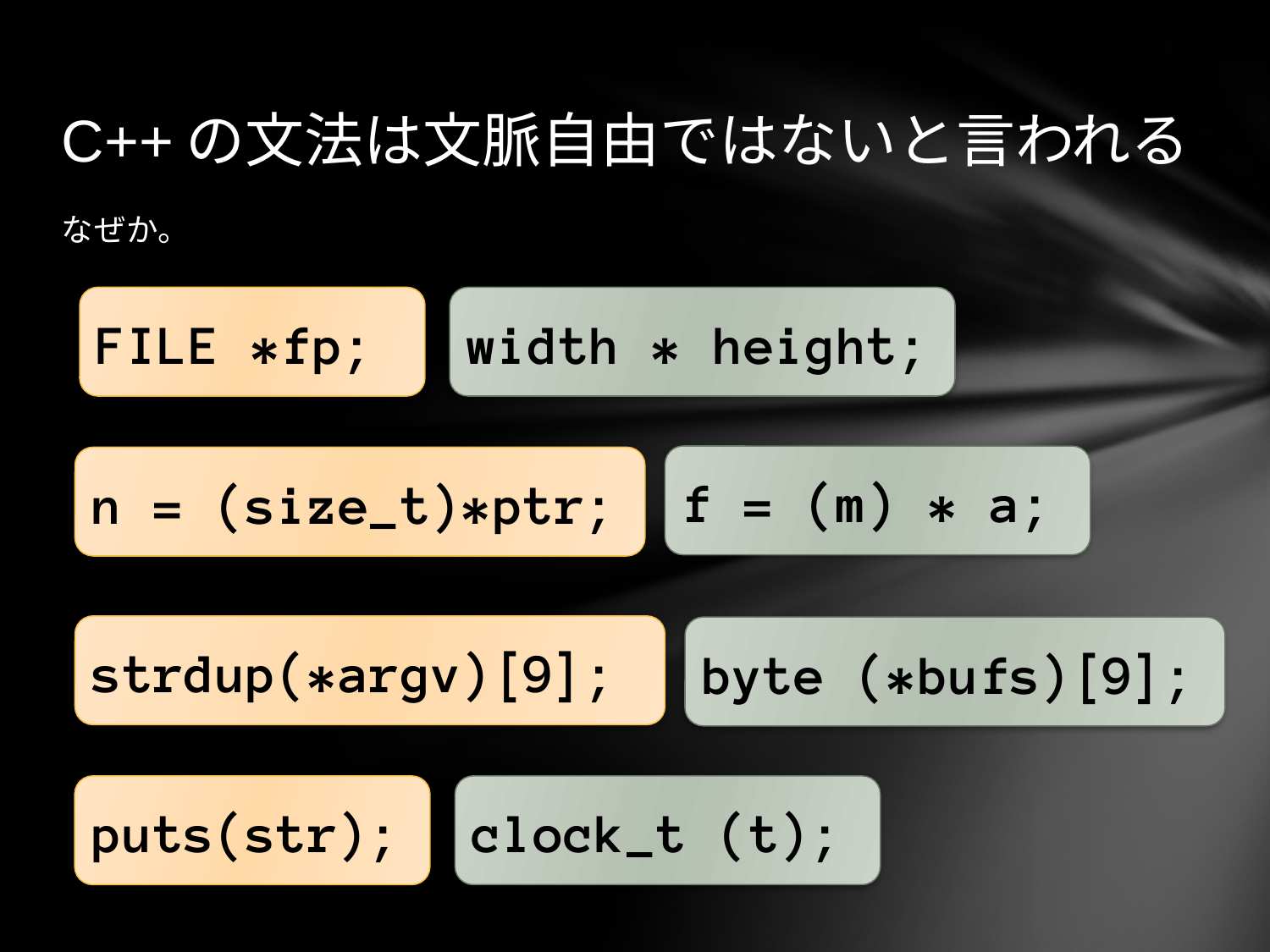

# C++の文法は文脈自由ではないと言われる
なぜか。

FILE *fp;
width * height;
f = (m) * a;
n = (size_t)*ptr;
strdup(*argv)[9];
byte (*bufs)[9];
puts(str);
clock_t (t);